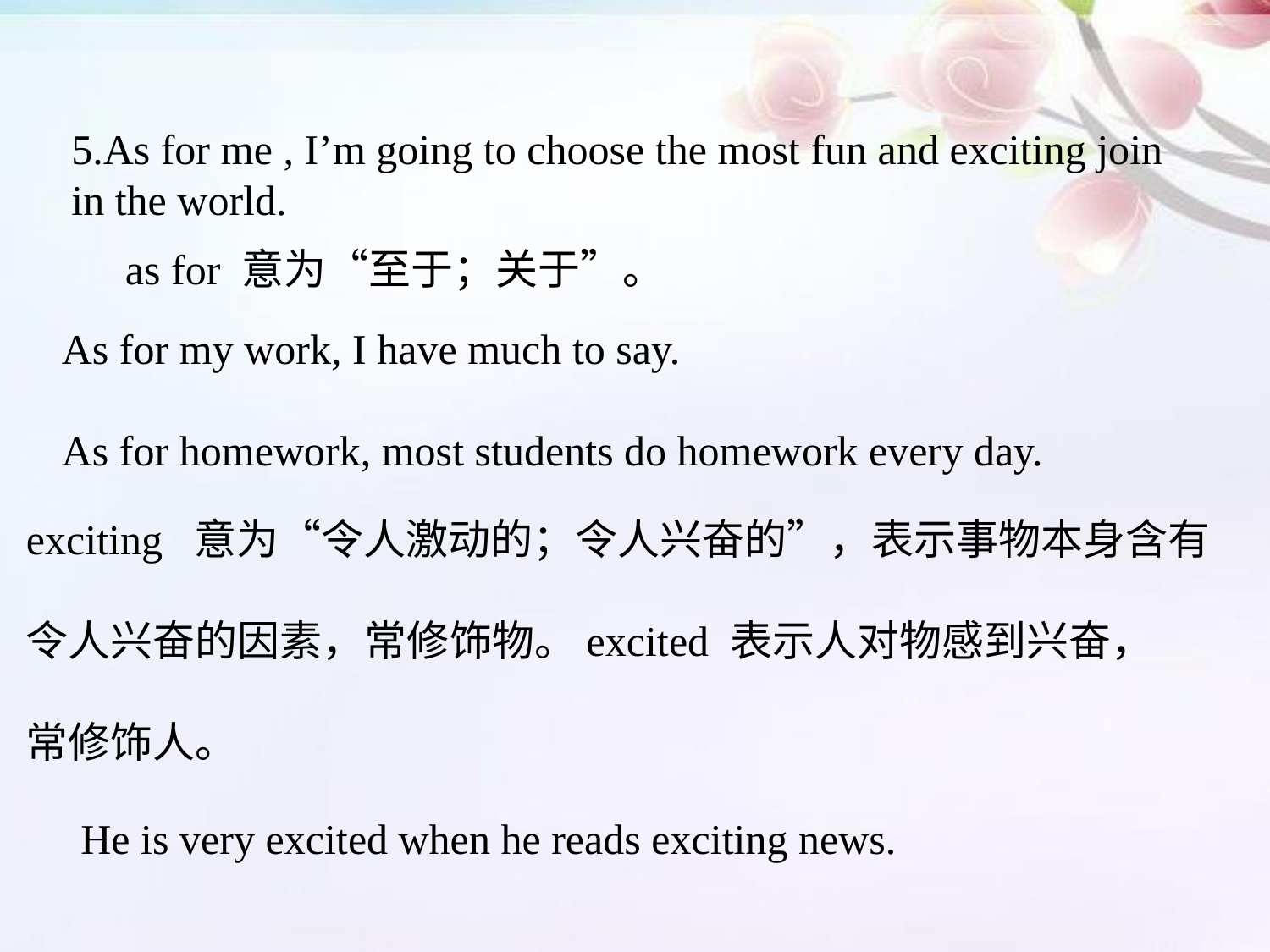

5.As for me , I’m going to choose the most fun and exciting join
in the world.
as for 意为“至于；关于”。
As for my work, I have much to say.

As for homework, most students do homework every day.
exciting  意为“令人激动的；令人兴奋的”，表示事物本身含有

令人兴奋的因素，常修饰物。excited 表示人对物感到兴奋，

常修饰人。
He is very excited when he reads exciting news.